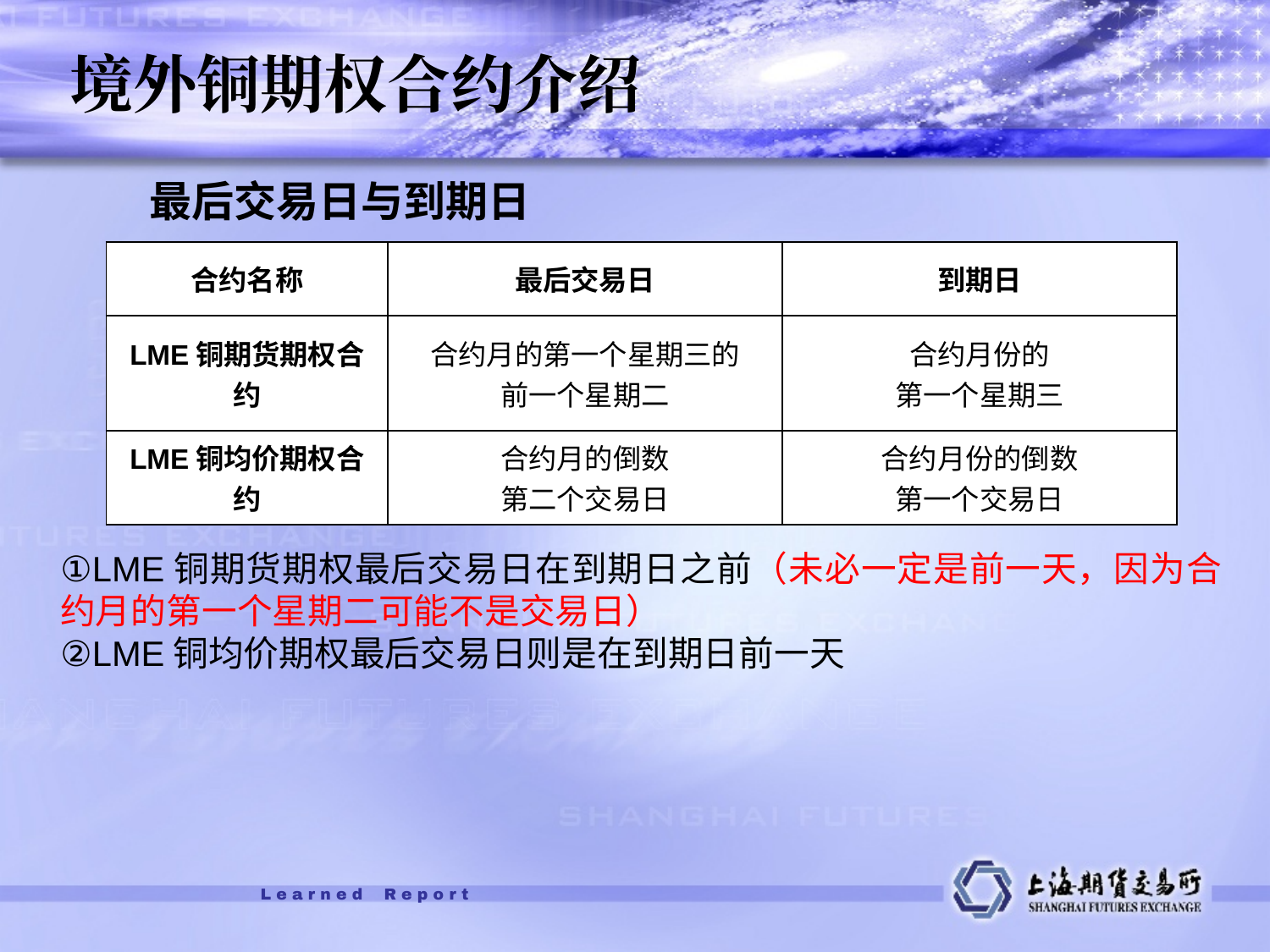

# 境外铜期权合约介绍
最后交易日与到期日
| 合约名称 | 最后交易日 | 到期日 |
| --- | --- | --- |
| LME铜期货期权合约 | 合约月的第一个星期三的 前一个星期二 | 合约月份的 第一个星期三 |
| LME铜均价期权合约 | 合约月的倒数 第二个交易日 | 合约月份的倒数 第一个交易日 |
①LME铜期货期权最后交易日在到期日之前（未必一定是前一天，因为合约月的第一个星期二可能不是交易日）
②LME铜均价期权最后交易日则是在到期日前一天